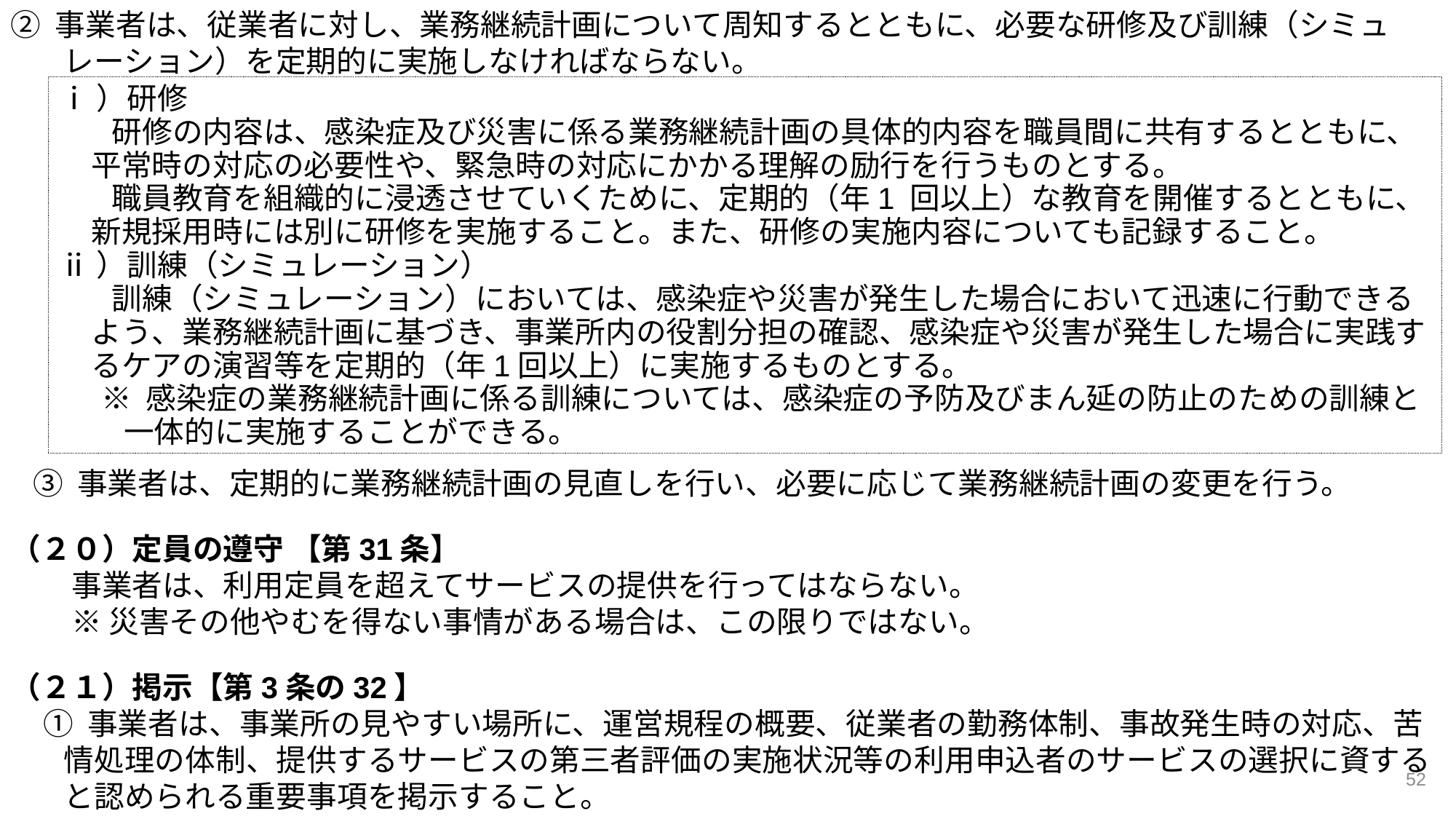

② 事業者は、従業者に対し、業務継続計画について周知するとともに、必要な研修及び訓練（シミュレーション）を定期的に実施しなければならない。

③ 事業者は、定期的に業務継続計画の見直しを行い、必要に応じて業務継続計画の変更を行う。

（２０）定員の遵守 【第31条】
　　事業者は、利用定員を超えてサービスの提供を行ってはならない。
　　※ 災害その他やむを得ない事情がある場合は、この限りではない。

（２１）掲示【第3条の32】
① 事業者は、事業所の見やすい場所に、運営規程の概要、従業者の勤務体制、事故発生時の対応、苦情処理の体制、提供するサービスの第三者評価の実施状況等の利用申込者のサービスの選択に資すると認められる重要事項を掲示すること。
ⅰ）研修
研修の内容は、感染症及び災害に係る業務継続計画の具体的内容を職員間に共有するとともに、平常時の対応の必要性や、緊急時の対応にかかる理解の励行を行うものとする。
職員教育を組織的に浸透させていくために、定期的（年1 回以上）な教育を開催するとともに、新規採用時には別に研修を実施すること。また、研修の実施内容についても記録すること。
ⅱ）訓練（シミュレーション）
訓練（シミュレーション）においては、感染症や災害が発生した場合において迅速に行動できるよう、業務継続計画に基づき、事業所内の役割分担の確認、感染症や災害が発生した場合に実践するケアの演習等を定期的（年1回以上）に実施するものとする。
※ 感染症の業務継続計画に係る訓練については、感染症の予防及びまん延の防止のための訓練と一体的に実施することができる。
52